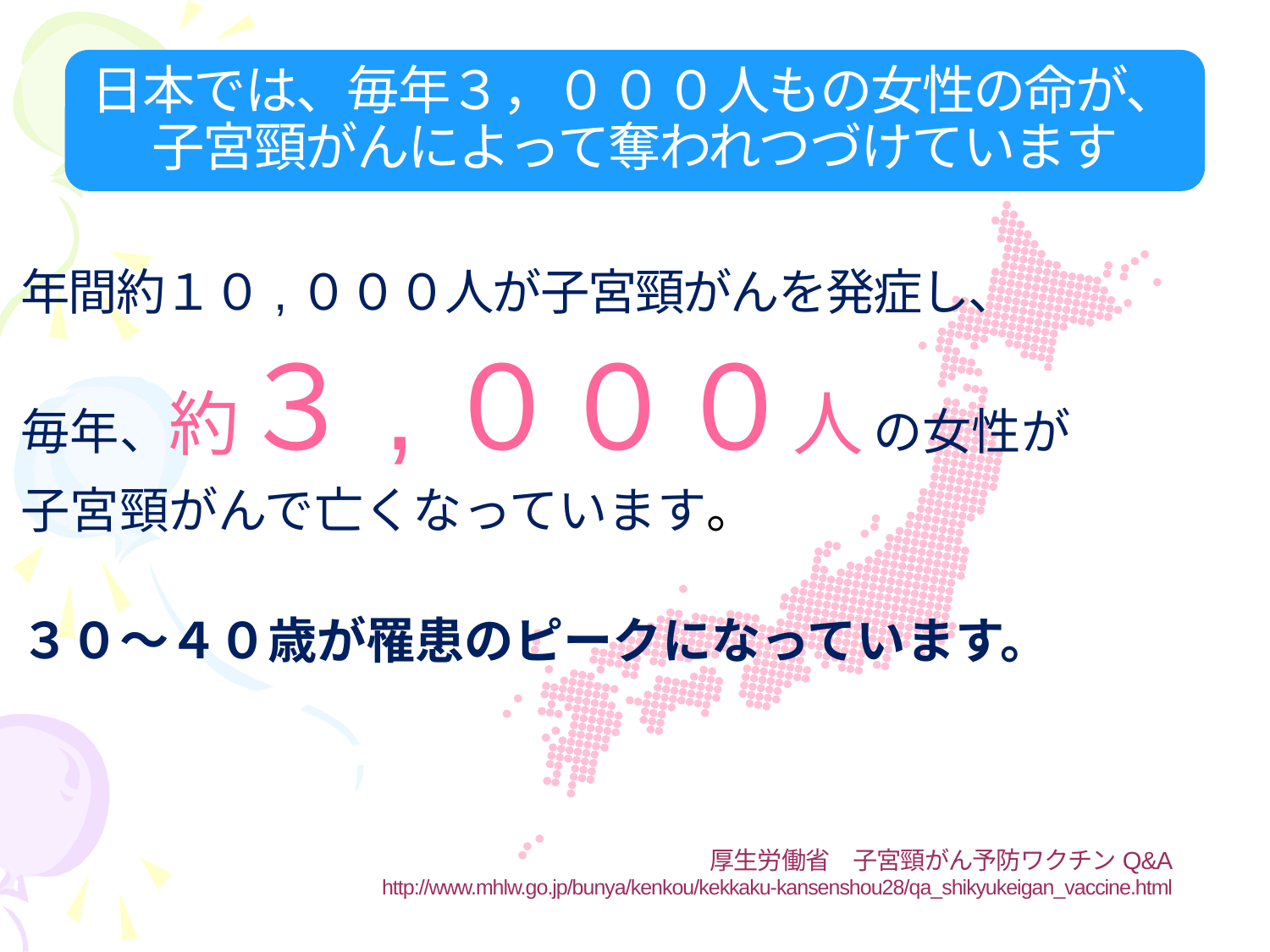

日本では、毎年３，０００人もの女性の命が、
子宮頸がんによって奪われつづけています

年間約１０,０００人が子宮頸がんを発症し、
毎年、約３,０００人 の女性が
子宮頸がんで亡くなっています。

３０～４０歳が罹患のピークになっています。

厚生労働省　子宮頸がん予防ワクチンQ&A
http://www.mhlw.go.jp/bunya/kenkou/kekkaku-kansenshou28/qa_shikyukeigan_vaccine.html